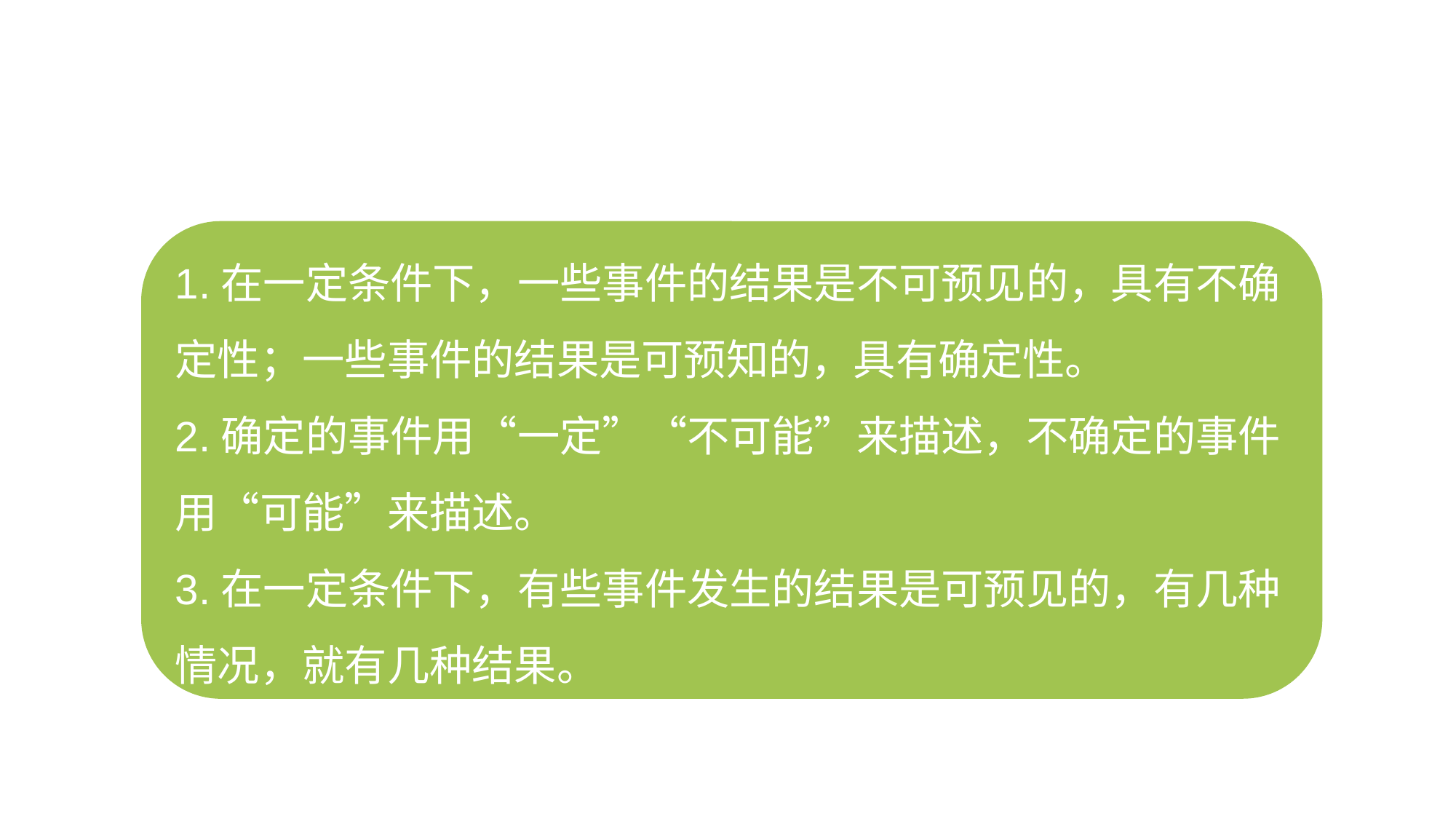

1.在一定条件下，一些事件的结果是不可预见的，具有不确定性；一些事件的结果是可预知的，具有确定性。
2.确定的事件用“一定”“不可能”来描述，不确定的事件用“可能”来描述。
3.在一定条件下，有些事件发生的结果是可预见的，有几种情况，就有几种结果。